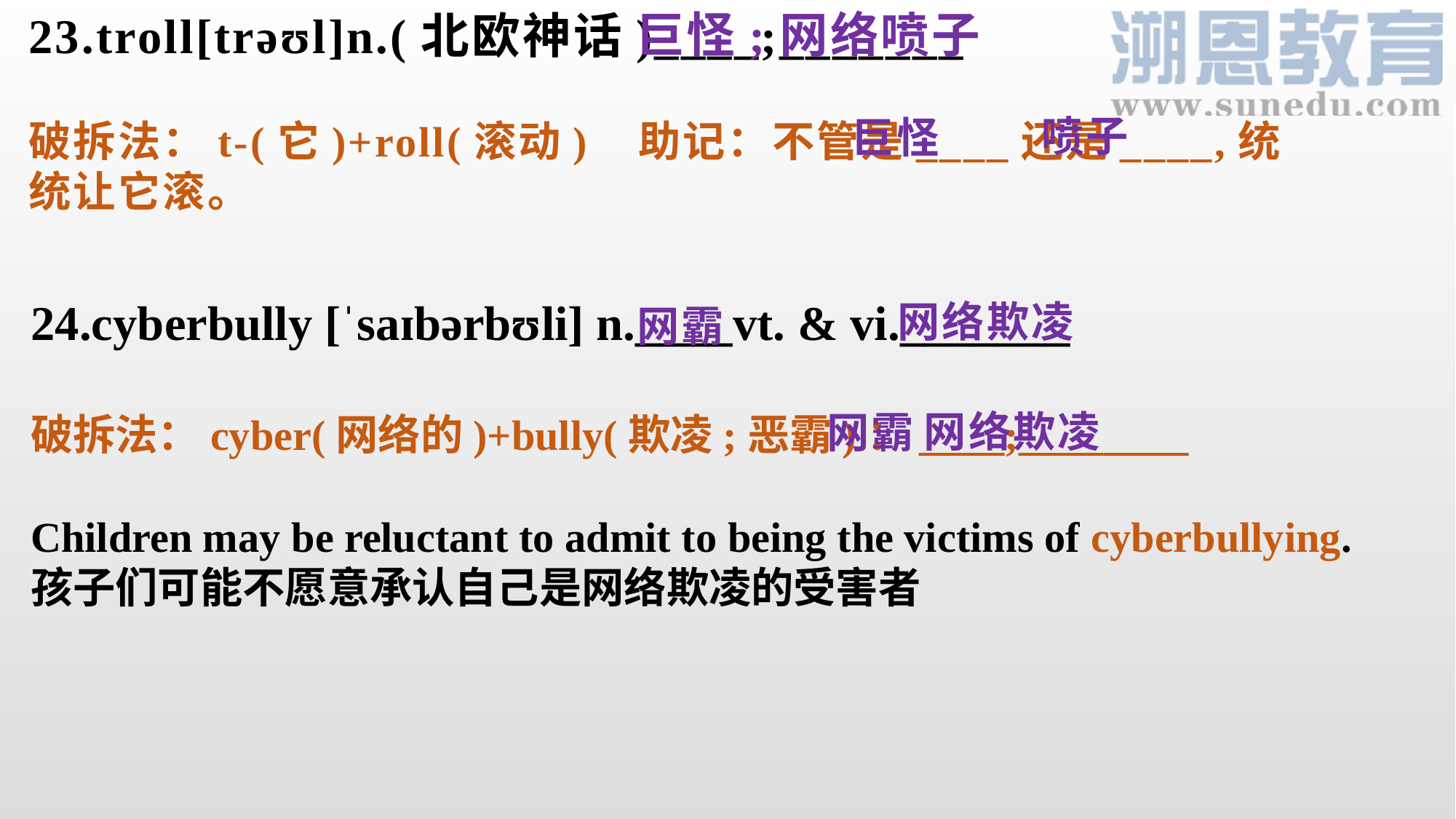

巨怪;网络喷子
23.troll[trəʊl]n.(北欧神话)____;_______

破拆法：t-(它)+roll(滚动)   助记：不管是____还是____,统统让它滚。
 喷子
 巨怪
24.cyberbully [ˈsaɪbərbʊli] n.____vt. & vi._______

破拆法：cyber(网络的)+bully(欺凌;恶霸)：____;________

Children may be reluctant to admit to being the victims of cyberbullying.
孩子们可能不愿意承认自己是网络欺凌的受害者

网络欺凌
网霸
网络欺凌
网霸